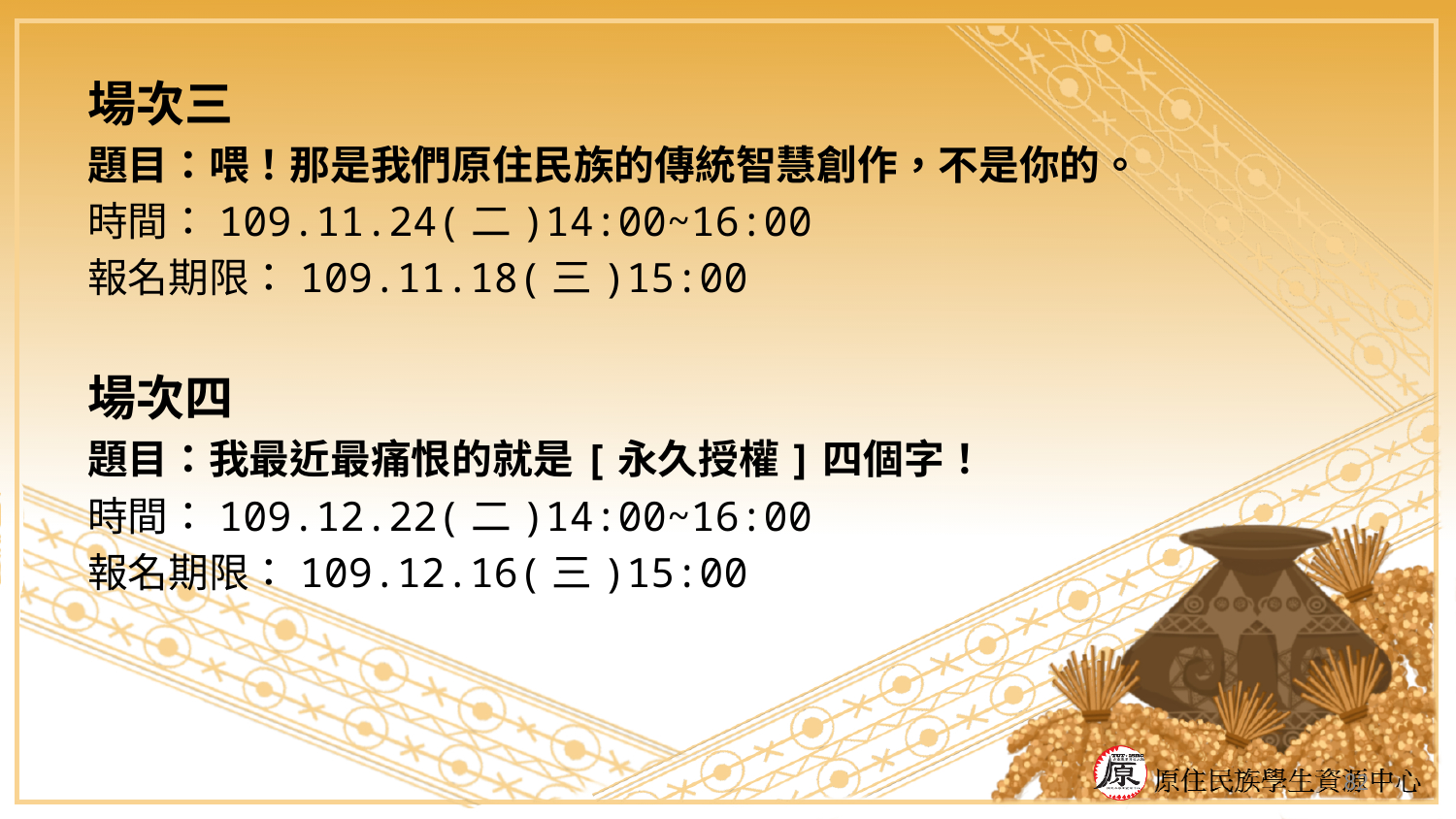

場次三
題目：喂！那是我們原住民族的傳統智慧創作，不是你的。
時間：109.11.24(二)14:00~16:00
報名期限：109.11.18(三)15:00

場次四
題目：我最近最痛恨的就是[永久授權]四個字！
時間：109.12.22(二)14:00~16:00
報名期限：109.12.16(三)15:00

82